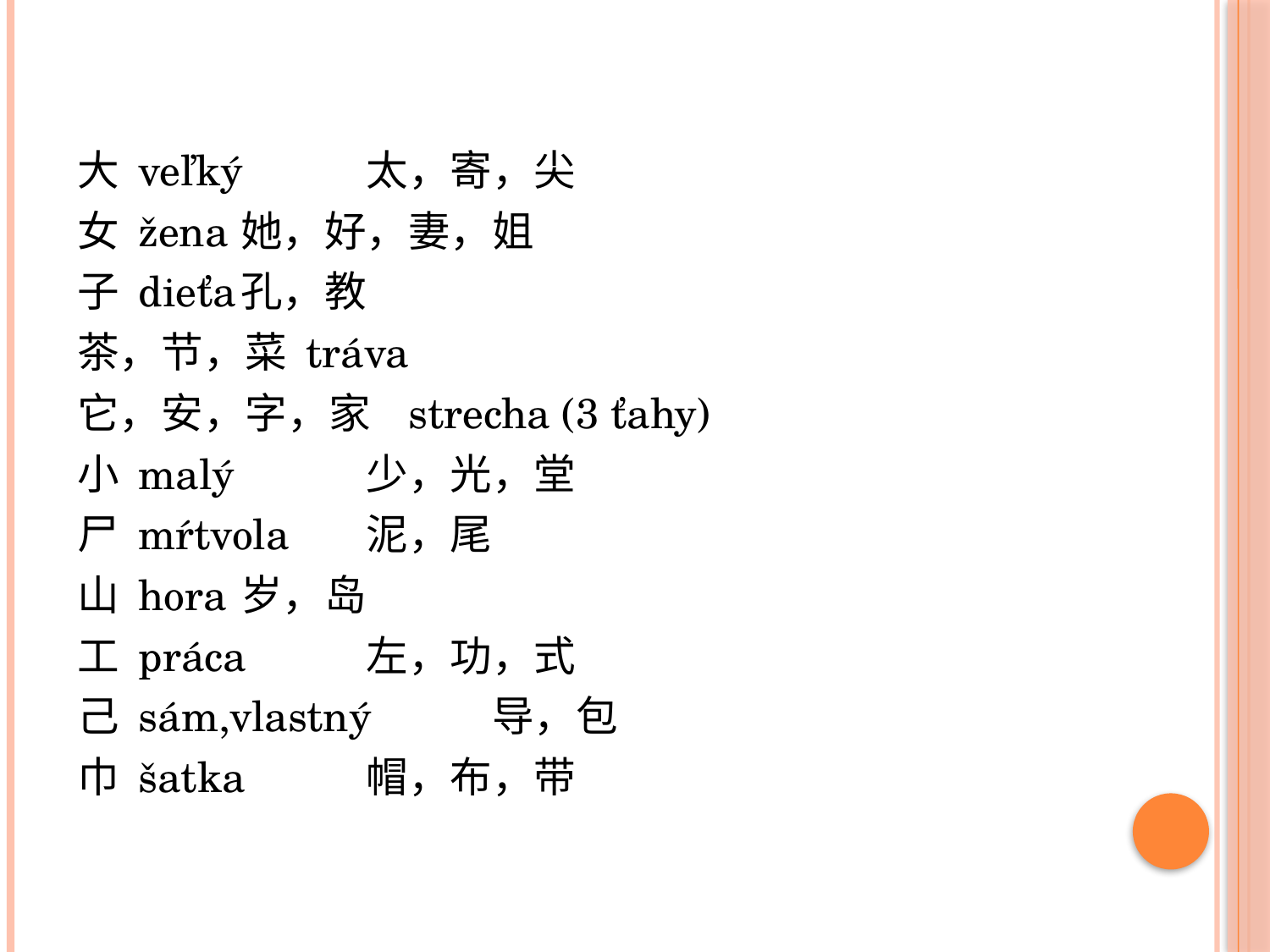

大 veľký		太，寄，尖
女 žena		她，好，妻，姐
子 dieťa		孔，教
茶，节，菜 tráva
它，安，字，家   strecha (3 ťahy)
小 malý 		少，光，堂
尸 mŕtvola		泥，尾
山 hora		岁，岛
工 práca		左，功，式
己 sám,vlastný	导，包
巾 šatka		帽，布，带